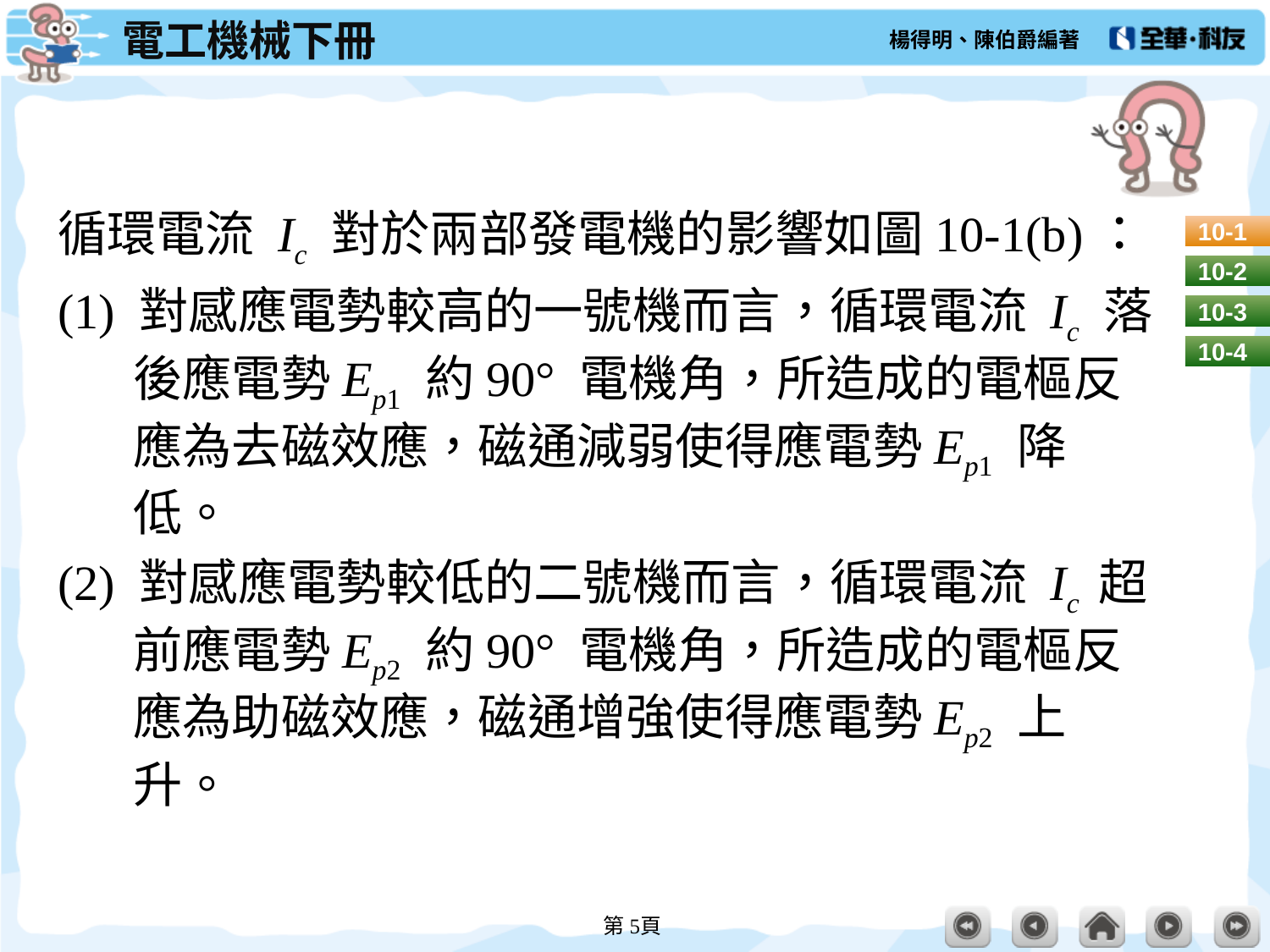

#
循環電流 Ic 對於兩部發電機的影響如圖10-1(b)：
(1) 對感應電勢較高的一號機而言，循環電流 Ic 落後應電勢Ep1 約90° 電機角，所造成的電樞反應為去磁效應，磁通減弱使得應電勢Ep1 降低。
(2) 對感應電勢較低的二號機而言，循環電流 Ic 超前應電勢Ep2 約90° 電機角，所造成的電樞反應為助磁效應，磁通增強使得應電勢Ep2 上升。